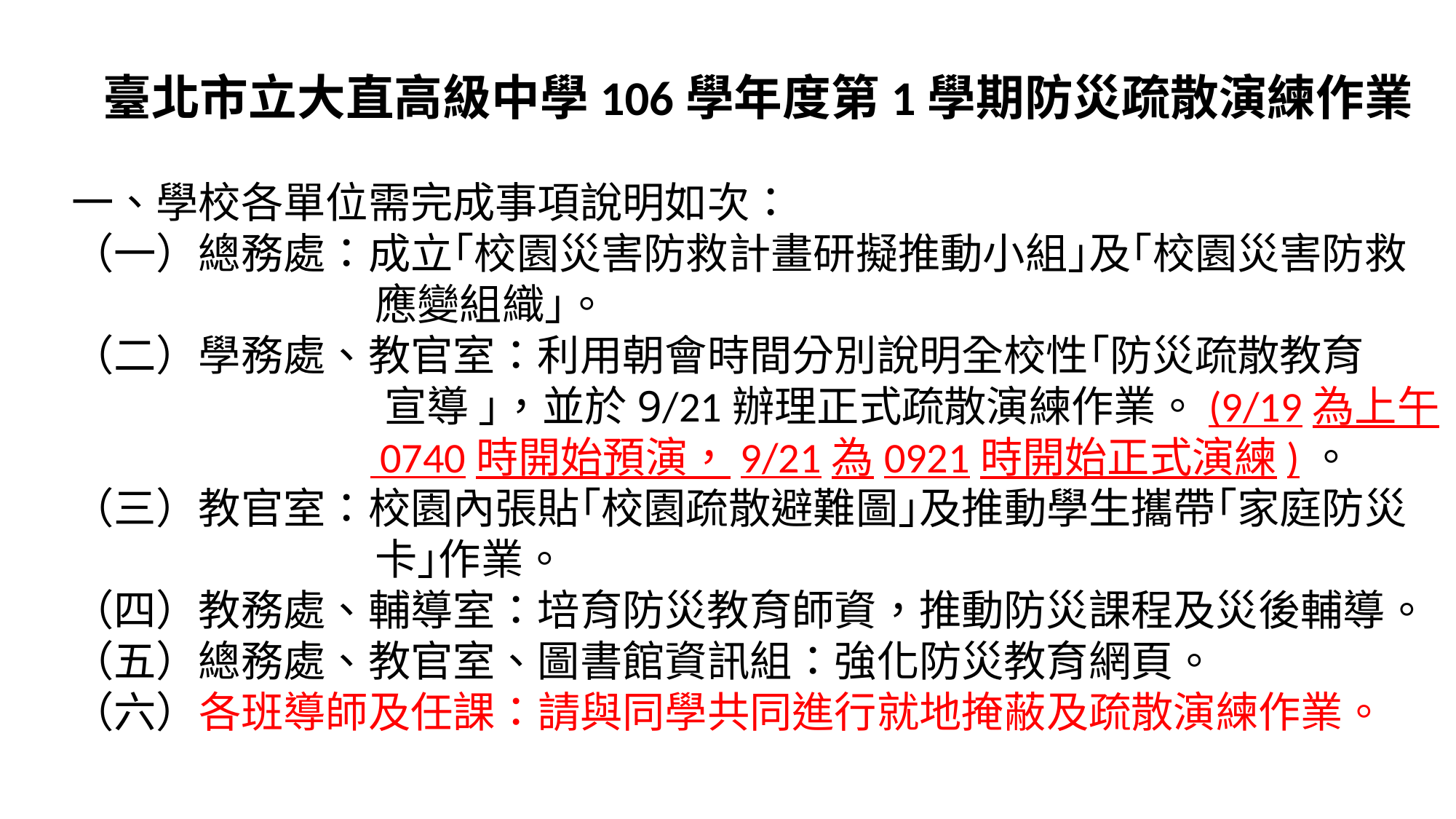

臺北市立大直高級中學106學年度第1學期防災疏散演練作業

一、學校各單位需完成事項說明如次：
（一）總務處：成立｢校園災害防救計畫研擬推動小組｣及｢校園災害防救
                               應變組織｣。
（二）學務處、教官室：利用朝會時間分別說明全校性｢防災疏散教育
                                宣導 ｣，並於9/21辦理正式疏散演練作業。(9/19為上午
                                0740時開始預演，9/21為0921時開始正式演練)。
（三）教官室：校園內張貼｢校園疏散避難圖｣及推動學生攜帶｢家庭防災
                               卡｣作業。
（四）教務處、輔導室：培育防災教育師資，推動防災課程及災後輔導。
（五）總務處、教官室、圖書館資訊組：強化防災教育網頁。
（六）各班導師及任課：請與同學共同進行就地掩蔽及疏散演練作業。